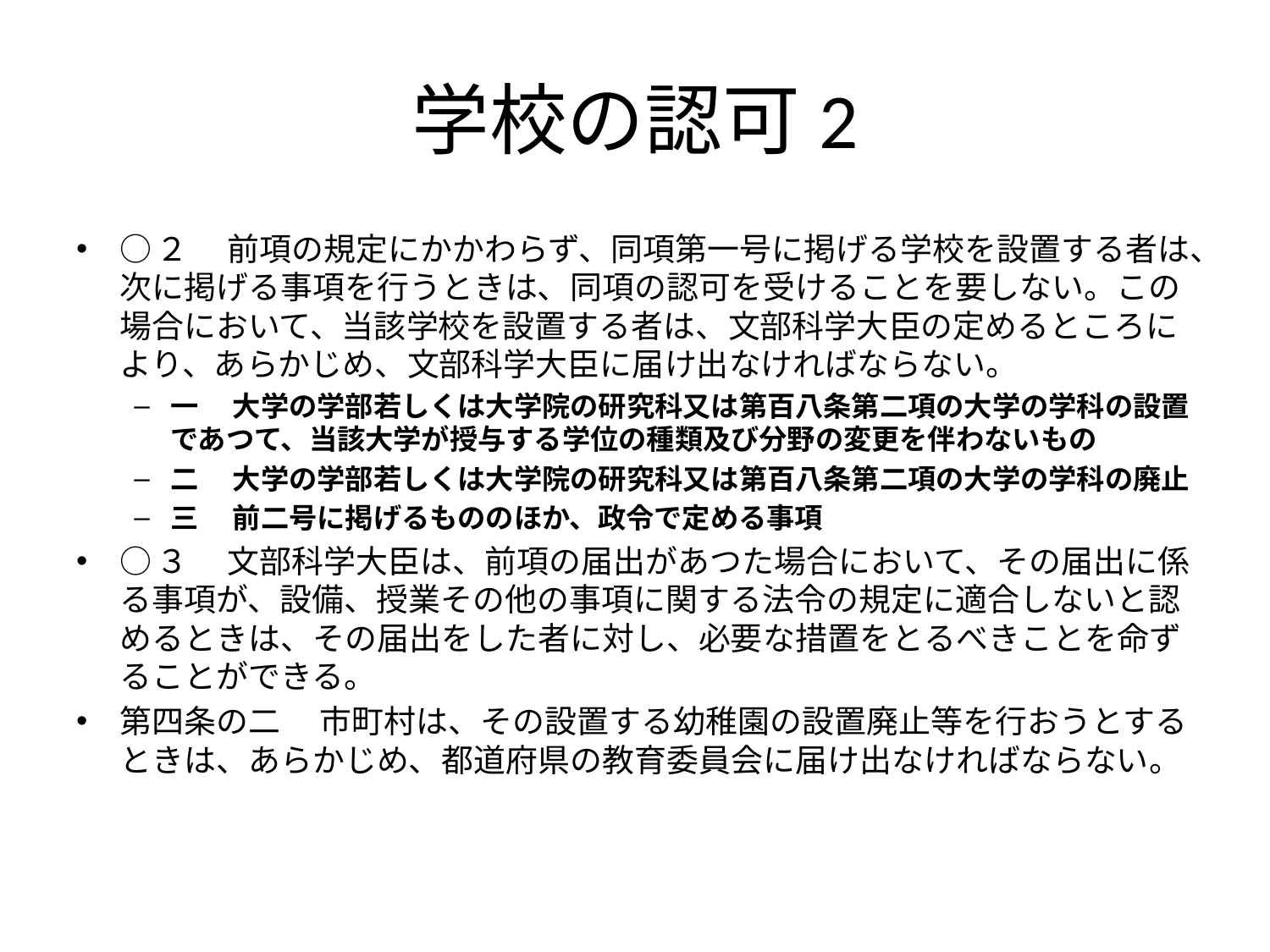

# 学校の認可2
○２ 　前項の規定にかかわらず、同項第一号に掲げる学校を設置する者は、次に掲げる事項を行うときは、同項の認可を受けることを要しない。この場合において、当該学校を設置する者は、文部科学大臣の定めるところにより、あらかじめ、文部科学大臣に届け出なければならない。
一 　大学の学部若しくは大学院の研究科又は第百八条第二項の大学の学科の設置であつて、当該大学が授与する学位の種類及び分野の変更を伴わないもの
二 　大学の学部若しくは大学院の研究科又は第百八条第二項の大学の学科の廃止
三 　前二号に掲げるもののほか、政令で定める事項
○３ 　文部科学大臣は、前項の届出があつた場合において、その届出に係る事項が、設備、授業その他の事項に関する法令の規定に適合しないと認めるときは、その届出をした者に対し、必要な措置をとるべきことを命ずることができる。
第四条の二 　市町村は、その設置する幼稚園の設置廃止等を行おうとするときは、あらかじめ、都道府県の教育委員会に届け出なければならない。